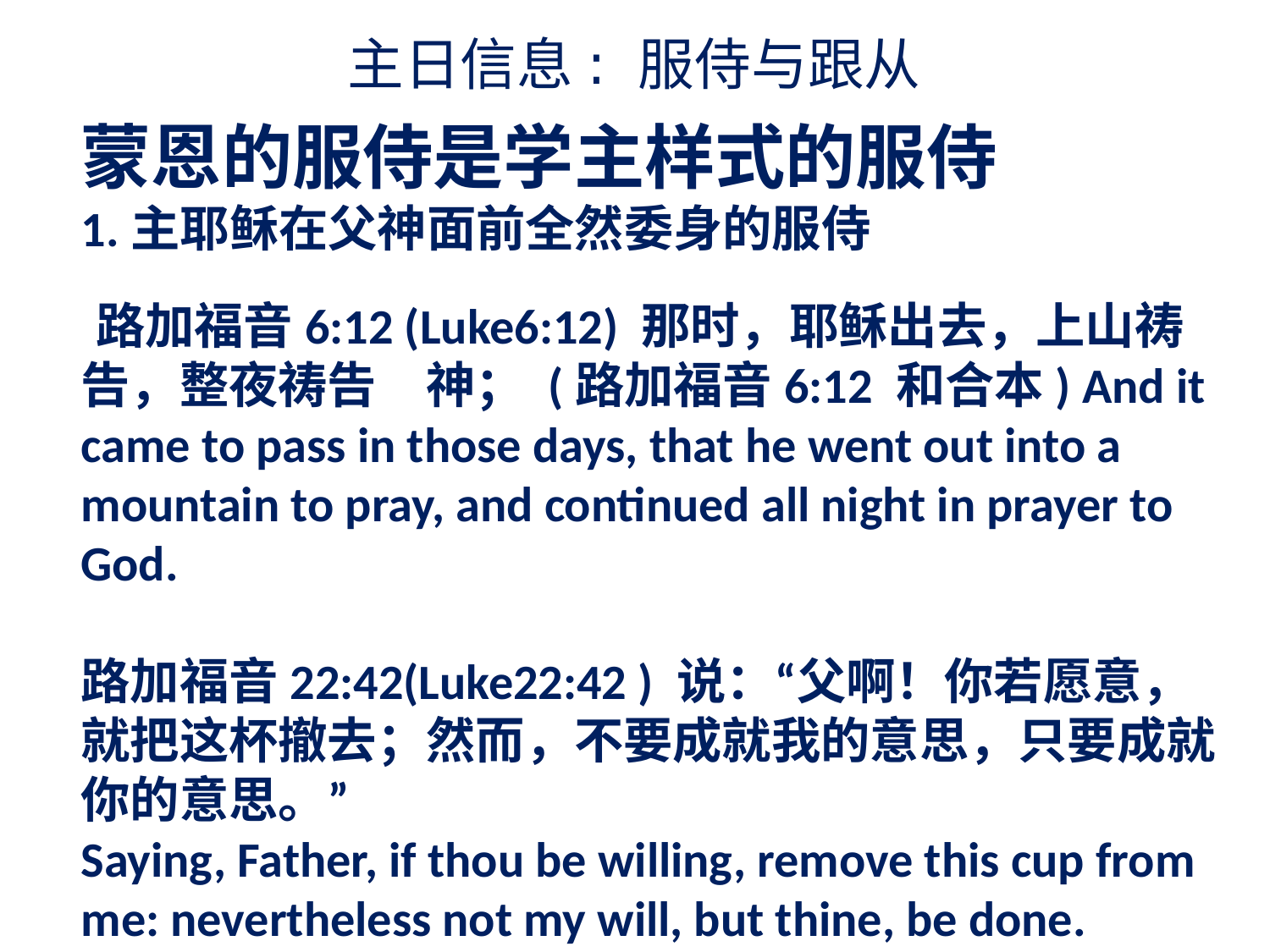

主日信息: 服侍与跟从
蒙恩的服侍是学主样式的服侍
1.主耶稣在父神面前全然委身的服侍

 路加福音6:12 (Luke6:12) 那时，耶稣出去，上山祷告，整夜祷告　神； (路加福音6:12 和合本) And it came to pass in those days, that he went out into a mountain to pray, and continued all night in prayer to God.

路加福音22:42(Luke22:42 ) 说：“父啊！你若愿意，就把这杯撤去；然而，不要成就我的意思，只要成就你的意思。”
Saying, Father, if thou be willing, remove this cup from me: nevertheless not my will, but thine, be done.